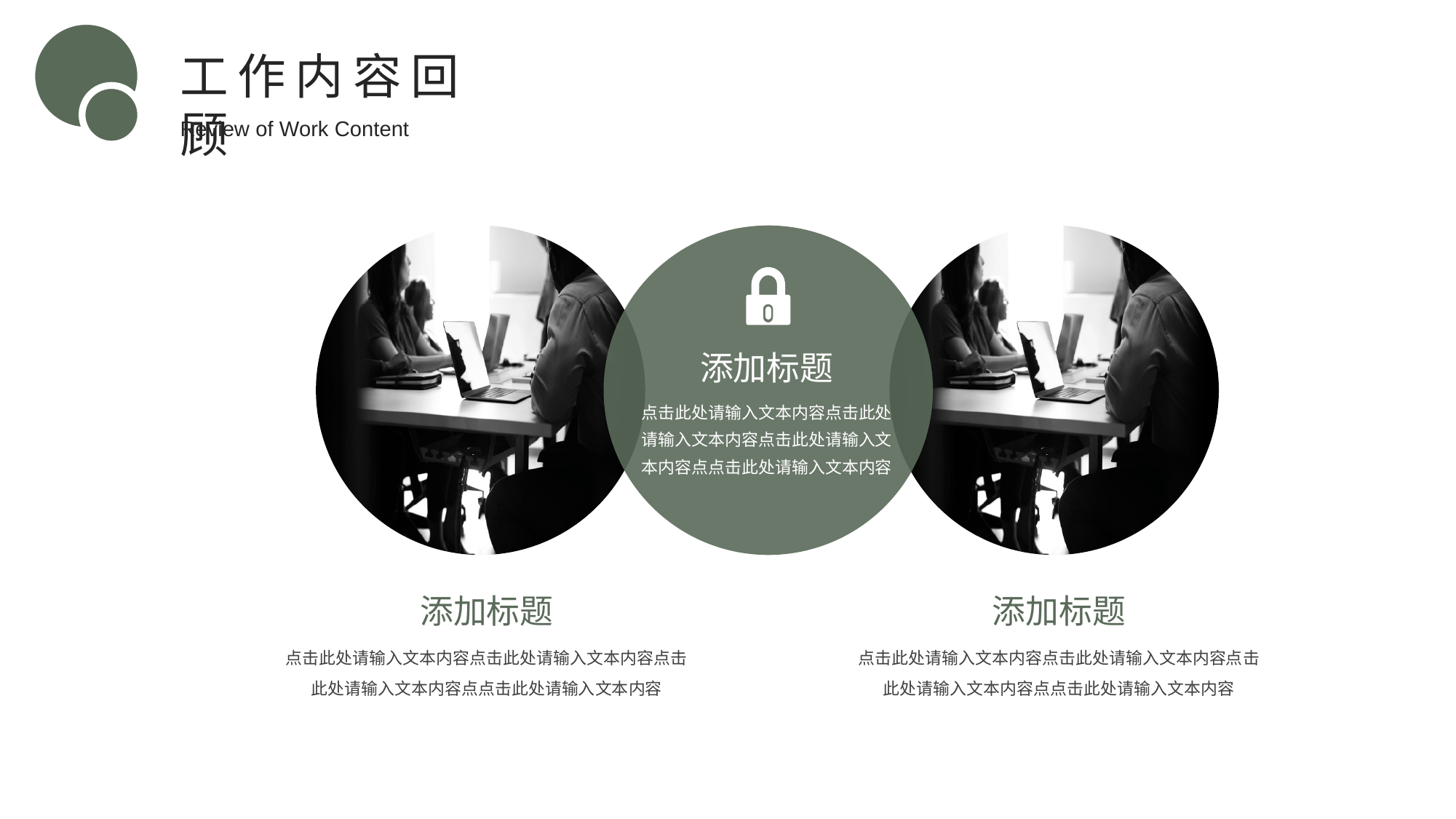

工作内容回顾

Review of Work Content

添加标题
点击此处请输入文本内容点击此处请输入文本内容点击此处请输入文本内容点点击此处请输入文本内容
添加标题
添加标题
点击此处请输入文本内容点击此处请输入文本内容点击此处请输入文本内容点点击此处请输入文本内容
点击此处请输入文本内容点击此处请输入文本内容点击此处请输入文本内容点点击此处请输入文本内容